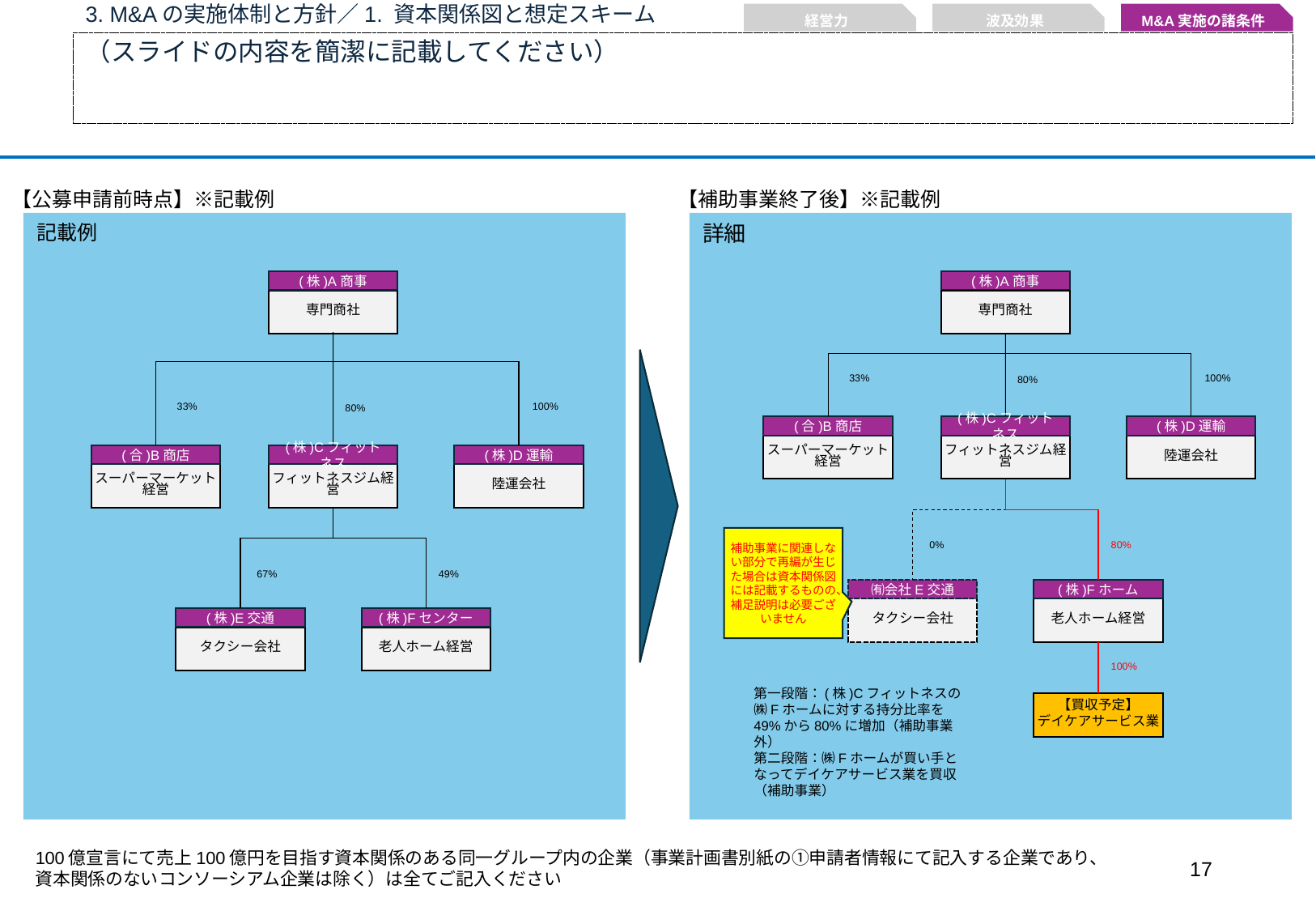

3. M&Aの実施体制と方針／1. 資本関係図と想定スキーム
経営力
波及効果
M&A実施の諸条件
（スライドの内容を簡潔に記載してください）
【公募申請前時点】※記載例
【補助事業終了後】※記載例
記載例
詳細
(株)A商事
(株)A商事
専門商社
専門商社
33%
100%
80%
33%
100%
80%
(合)B商店
スーパーマーケット経営
(株)Cフィットネス
フィットネスジム経営
(株)D運輸
陸運会社
(合)B商店
スーパーマーケット経営
(株)Cフィットネス
フィットネスジム経営
(株)D運輸
陸運会社

補助事業に関連しない部分で再編が生じた場合は資本関係図には記載するものの、補足説明は必要ございません
0%
80%
67%
49%
㈲会社E交通
タクシー会社
(株)Fホーム
老人ホーム経営
(株)E交通
タクシー会社
(株)Fセンター
老人ホーム経営
100%
第一段階：(株)Cフィットネスの㈱Fホームに対する持分比率を49%から80%に増加（補助事業外）
第二段階：㈱Fホームが買い手となってデイケアサービス業を買収（補助事業）
【買収予定】
デイケアサービス業
100億宣言にて売上100億円を目指す資本関係のある同一グループ内の企業（事業計画書別紙の①申請者情報にて記入する企業であり、
資本関係のないコンソーシアム企業は除く）は全てご記入ください
17